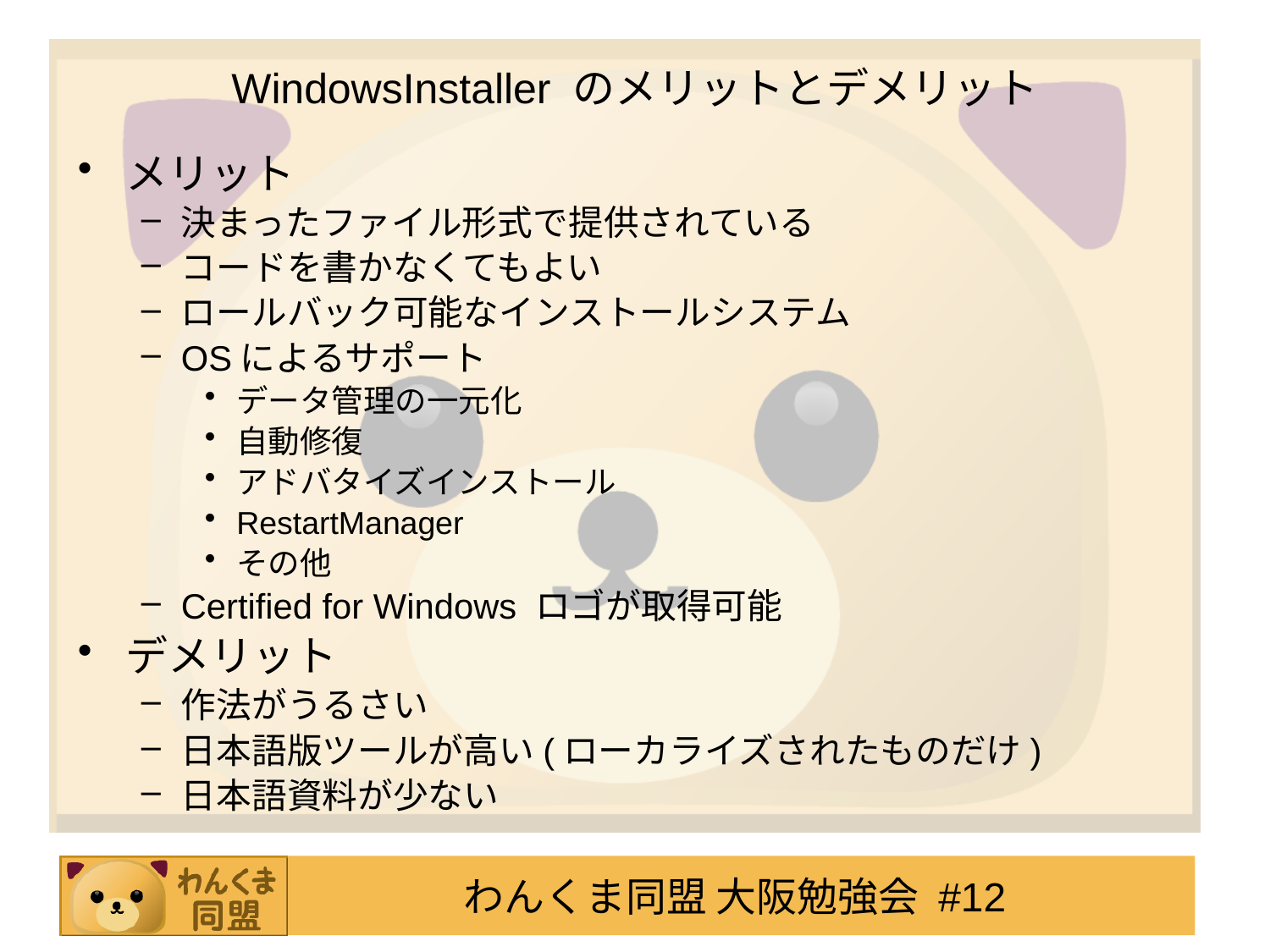

# WindowsInstaller のメリットとデメリット
メリット
決まったファイル形式で提供されている
コードを書かなくてもよい
ロールバック可能なインストールシステム
OSによるサポート
データ管理の一元化
自動修復
アドバタイズインストール
RestartManager
その他
Certified for Windows ロゴが取得可能
デメリット
作法がうるさい
日本語版ツールが高い(ローカライズされたものだけ)
日本語資料が少ない